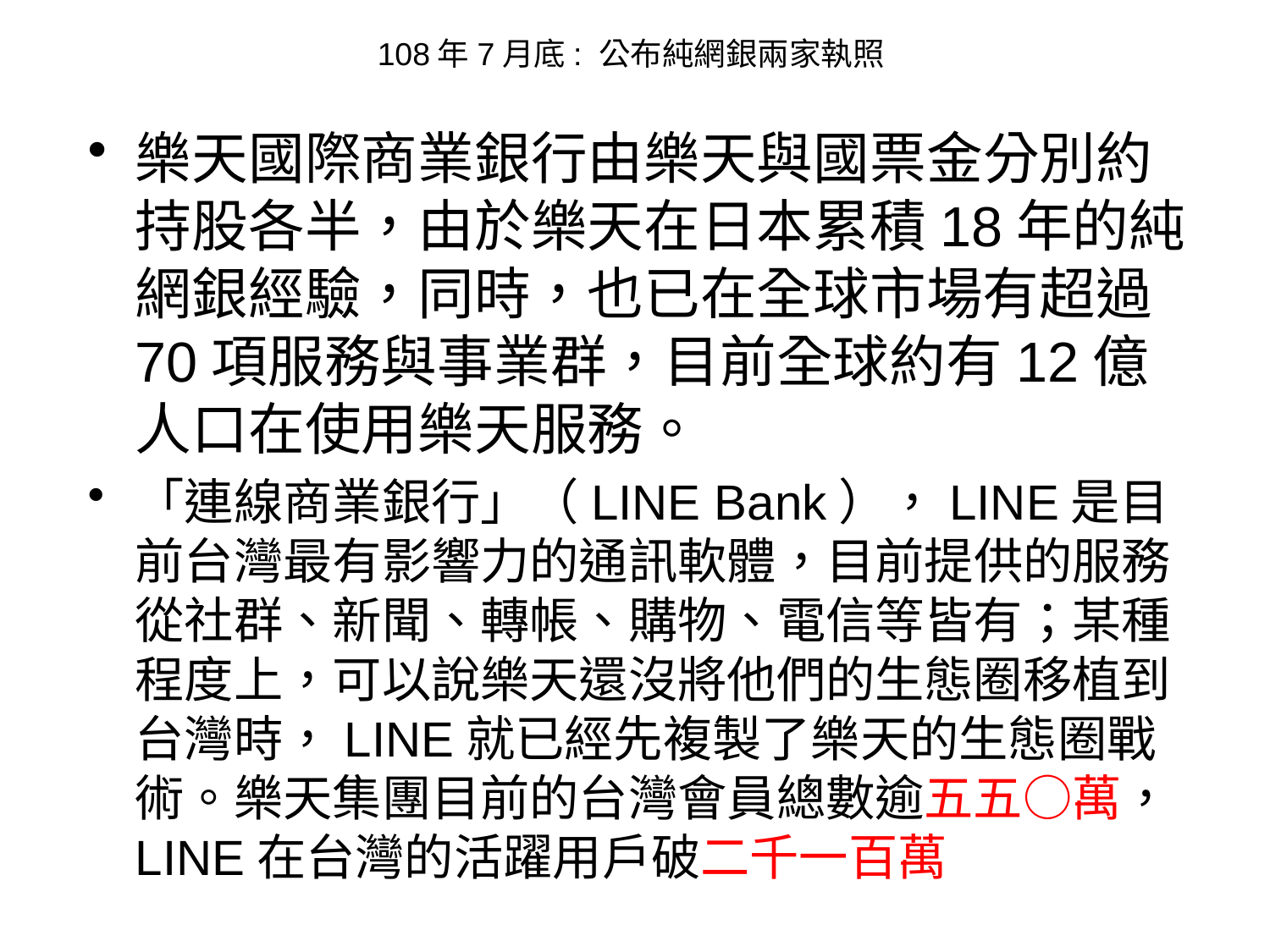

108年7月底: 公布純網銀兩家執照
# 樂天國際商業銀行由樂天與國票金分別約持股各半，由於樂天在日本累積18年的純網銀經驗，同時，也已在全球市場有超過70項服務與事業群，目前全球約有12億人口在使用樂天服務。
「連線商業銀行」（LINE Bank），LINE是目前台灣最有影響力的通訊軟體，目前提供的服務從社群、新聞、轉帳、購物、電信等皆有；某種程度上，可以說樂天還沒將他們的生態圈移植到台灣時，LINE就已經先複製了樂天的生態圈戰術。樂天集團目前的台灣會員總數逾五五○萬，LINE在台灣的活躍用戶破二千一百萬